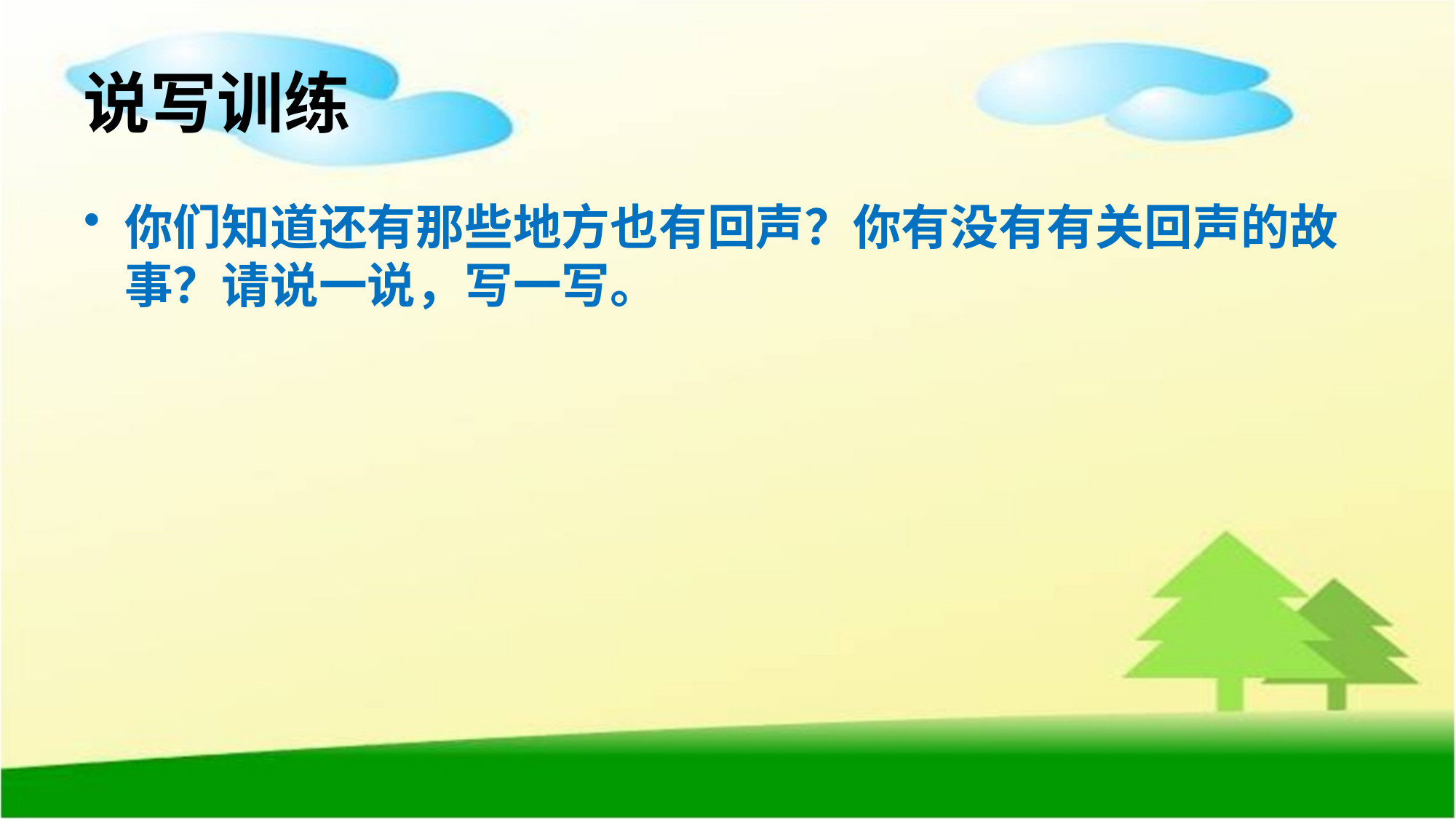

# 说写训练
你们知道还有那些地方也有回声？你有没有有关回声的故事？请说一说，写一写。